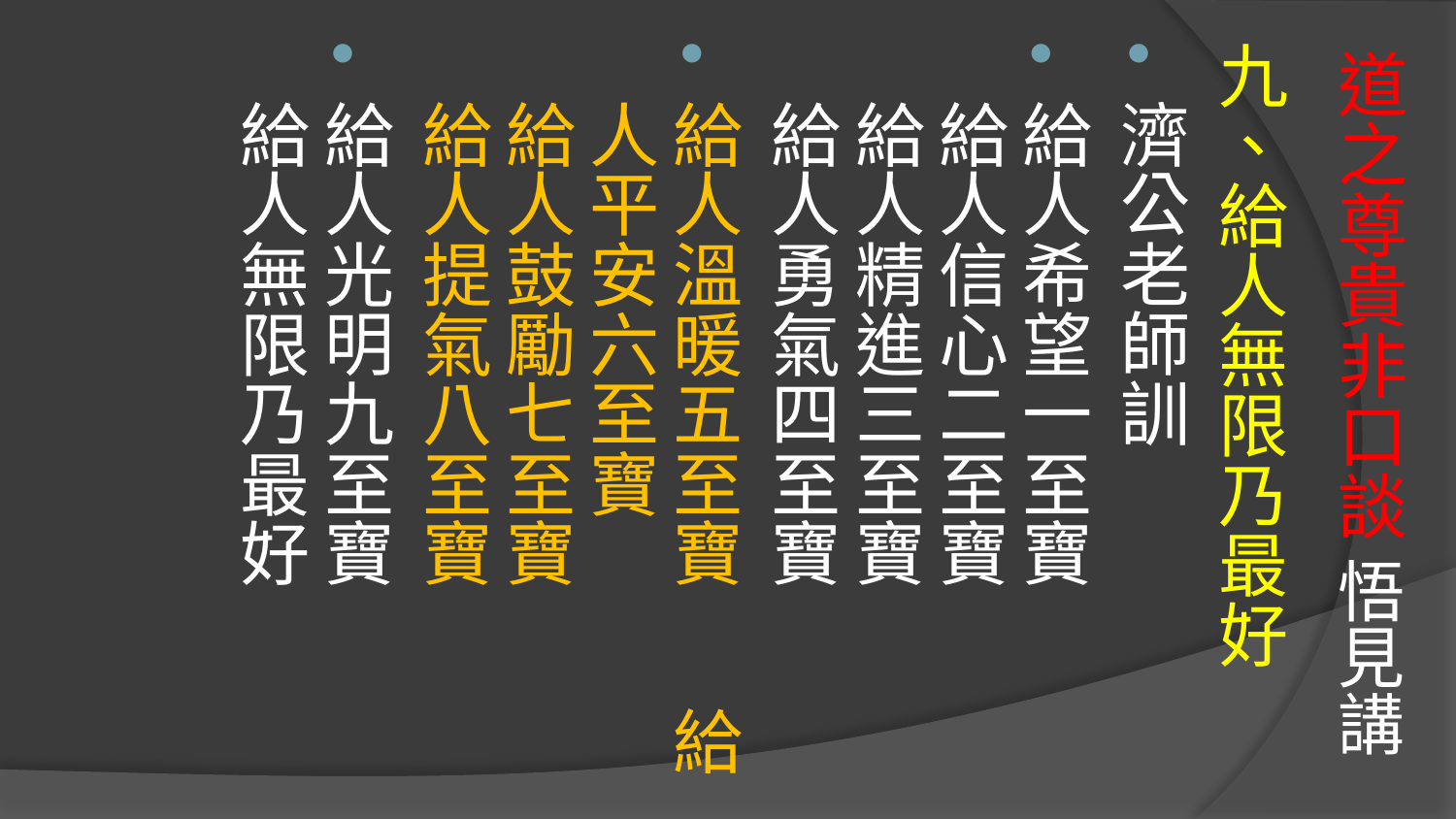

# 道之尊貴非口談 悟見講
九、給人無限乃最好
濟公老師訓
給人希望一至寶　        給人信心二至寶
給人精進三至寶　    給人勇氣四至寶
給人溫暖五至寶　   給人平安六至寶
給人鼓勵七至寶　    給人提氣八至寶
給人光明九至寶　    給人無限乃最好